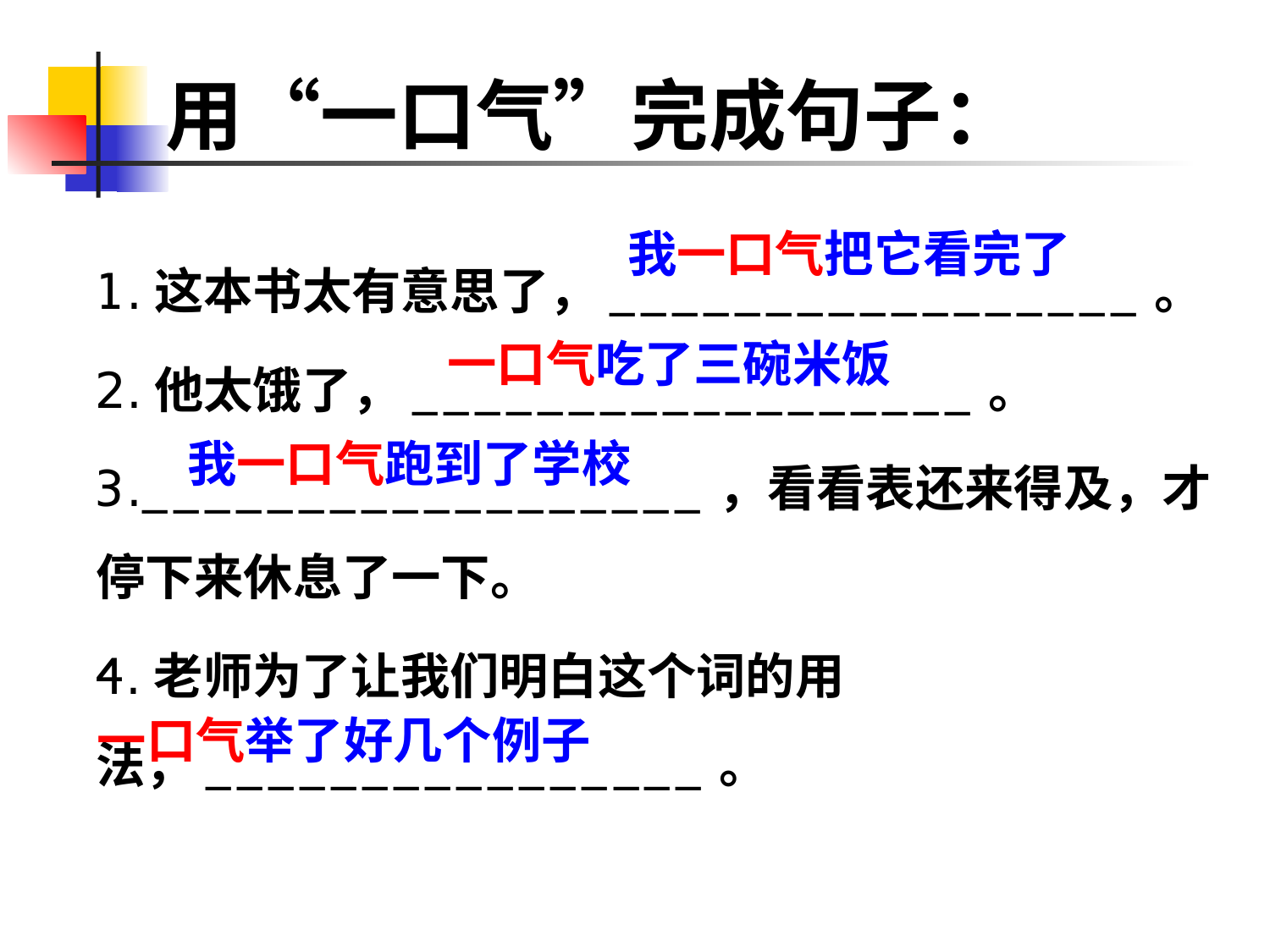

# 用“一口气”完成句子：
我一口气把它看完了
1.这本书太有意思了，_________________。
2.他太饿了，__________________。
3.__________________，看看表还来得及，才停下来休息了一下。
4.老师为了让我们明白这个词的用法，________________。
一口气吃了三碗米饭
我一口气跑到了学校
一口气举了好几个例子